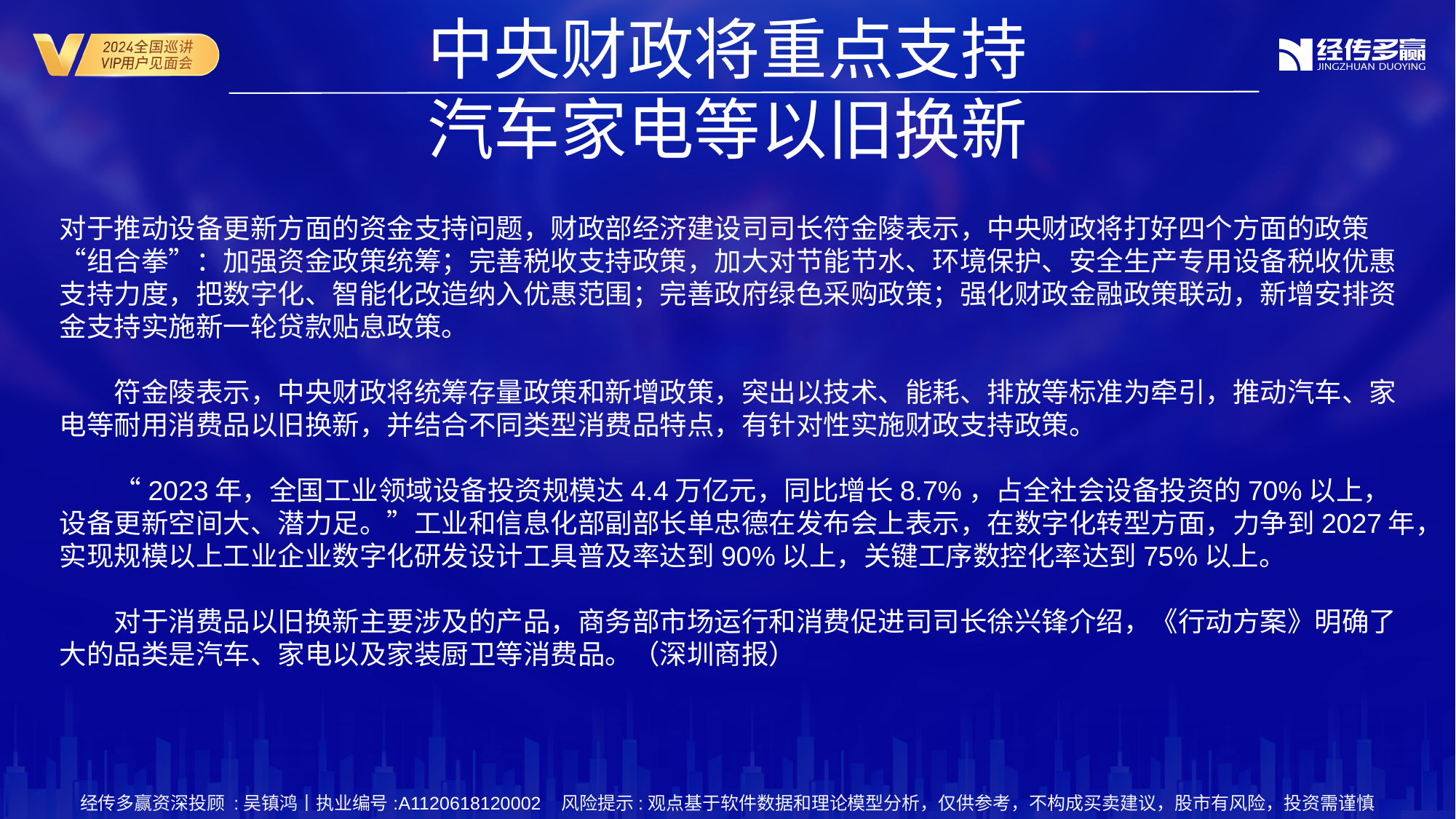

中央财政将重点支持 汽车家电等以旧换新
对于推动设备更新方面的资金支持问题，财政部经济建设司司长符金陵表示，中央财政将打好四个方面的政策“组合拳”：加强资金政策统筹；完善税收支持政策，加大对节能节水、环境保护、安全生产专用设备税收优惠支持力度，把数字化、智能化改造纳入优惠范围；完善政府绿色采购政策；强化财政金融政策联动，新增安排资金支持实施新一轮贷款贴息政策。

　　符金陵表示，中央财政将统筹存量政策和新增政策，突出以技术、能耗、排放等标准为牵引，推动汽车、家电等耐用消费品以旧换新，并结合不同类型消费品特点，有针对性实施财政支持政策。

　　“2023年，全国工业领域设备投资规模达4.4万亿元，同比增长8.7%，占全社会设备投资的70%以上，设备更新空间大、潜力足。”工业和信息化部副部长单忠德在发布会上表示，在数字化转型方面，力争到2027年，实现规模以上工业企业数字化研发设计工具普及率达到90%以上，关键工序数控化率达到75%以上。

　　对于消费品以旧换新主要涉及的产品，商务部市场运行和消费促进司司长徐兴锋介绍，《行动方案》明确了大的品类是汽车、家电以及家装厨卫等消费品。（深圳商报）